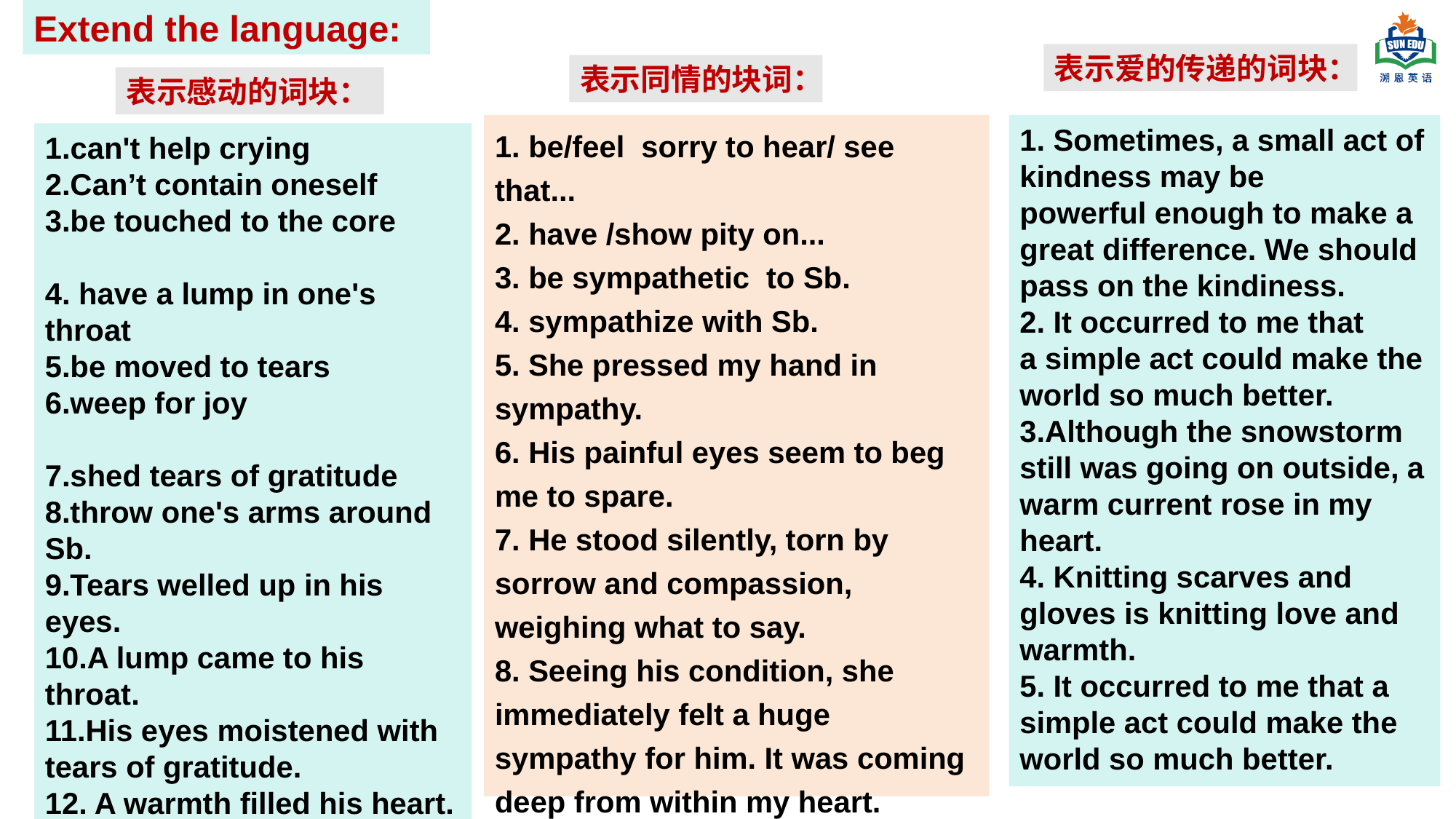

Extend the language:
表示爱的传递的词块：
表示同情的块词：
表示感动的词块：
1. be/feel  sorry to hear/ see that...
2. have /show pity on...
3. be sympathetic  to Sb.
4. sympathize with Sb.
5. She pressed my hand in sympathy.
6. His painful eyes seem to beg me to spare.
7. He stood silently, torn by sorrow and compassion, weighing what to say.
8. Seeing his condition, she immediately felt a huge sympathy for him. It was coming deep from within my heart.

1. Sometimes, a small act of kindness may be
powerful enough to make a great difference. We should pass on the kindiness.
2. It occurred to me that
a simple act could make the world so much better.
3.Although the snowstorm
still was going on outside, a warm current rose in my heart.
4. Knitting scarves and gloves is knitting love and warmth.
5. It occurred to me that a simple act could make the world so much better.
1.can't help crying
2.Can’t contain oneself
3.be touched to the core
4. have a lump in one's throat
5.be moved to tears
6.weep for joy
7.shed tears of gratitude
8.throw one's arms around Sb.
9.Tears welled up in his eyes.
10.A lump came to his throat.
11.His eyes moistened with tears of gratitude.
12. A warmth filled his heart.
13. He felt a deep sense of appreciation and humility（潮湿）.